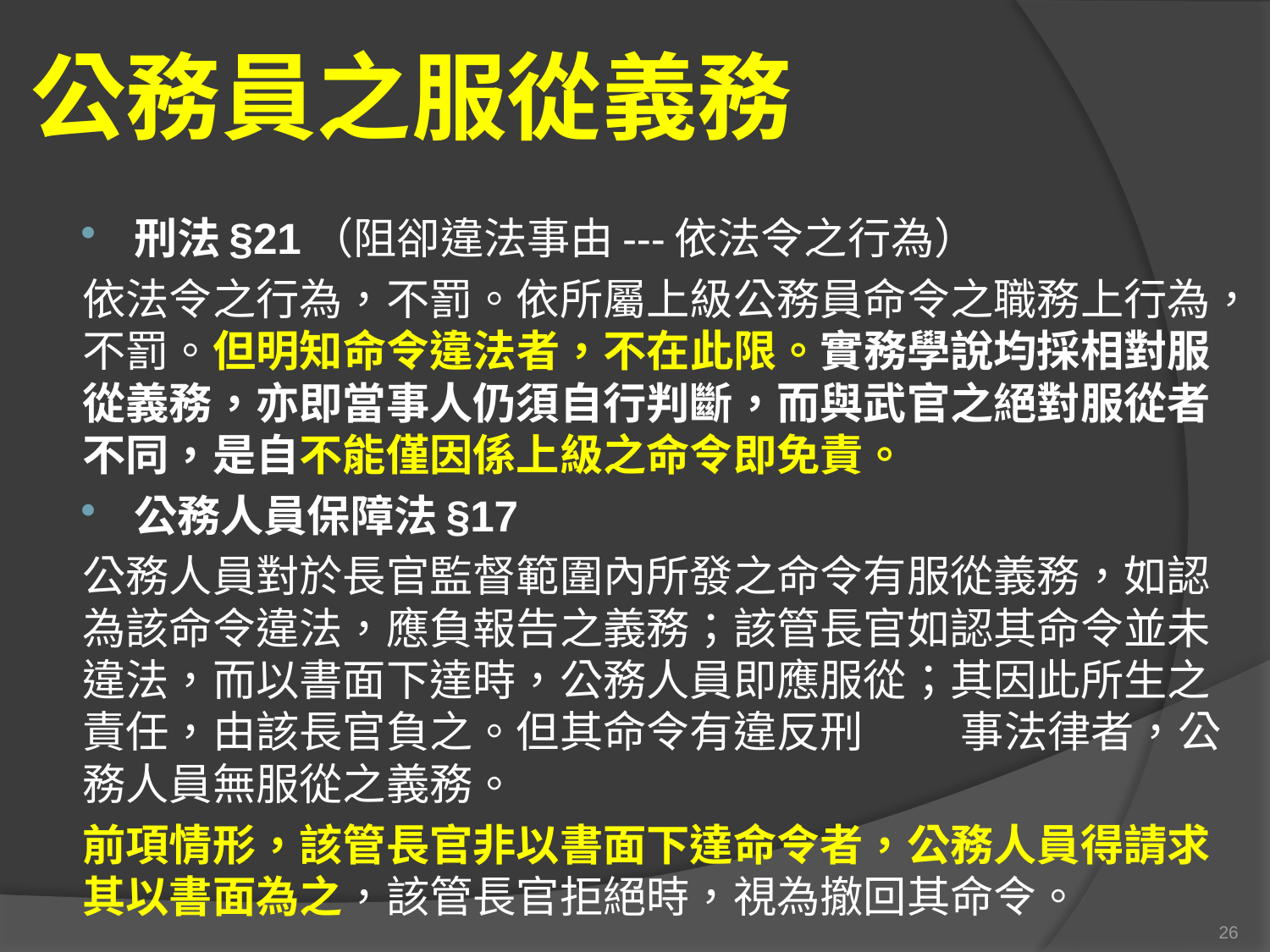

# 公務員之服從義務
刑法§21（阻卻違法事由---依法令之行為）
依法令之行為，不罰。依所屬上級公務員命令之職務上行為，不罰。但明知命令違法者，不在此限。實務學說均採相對服從義務，亦即當事人仍須自行判斷，而與武官之絕對服從者不同，是自不能僅因係上級之命令即免責。
公務人員保障法§17
公務人員對於長官監督範圍內所發之命令有服從義務，如認為該命令違法，應負報告之義務；該管長官如認其命令並未違法，而以書面下達時，公務人員即應服從；其因此所生之責任，由該長官負之。但其命令有違反刑          事法律者，公務人員無服從之義務。
前項情形，該管長官非以書面下達命令者，公務人員得請求其以書面為之，該管長官拒絕時，視為撤回其命令。

26